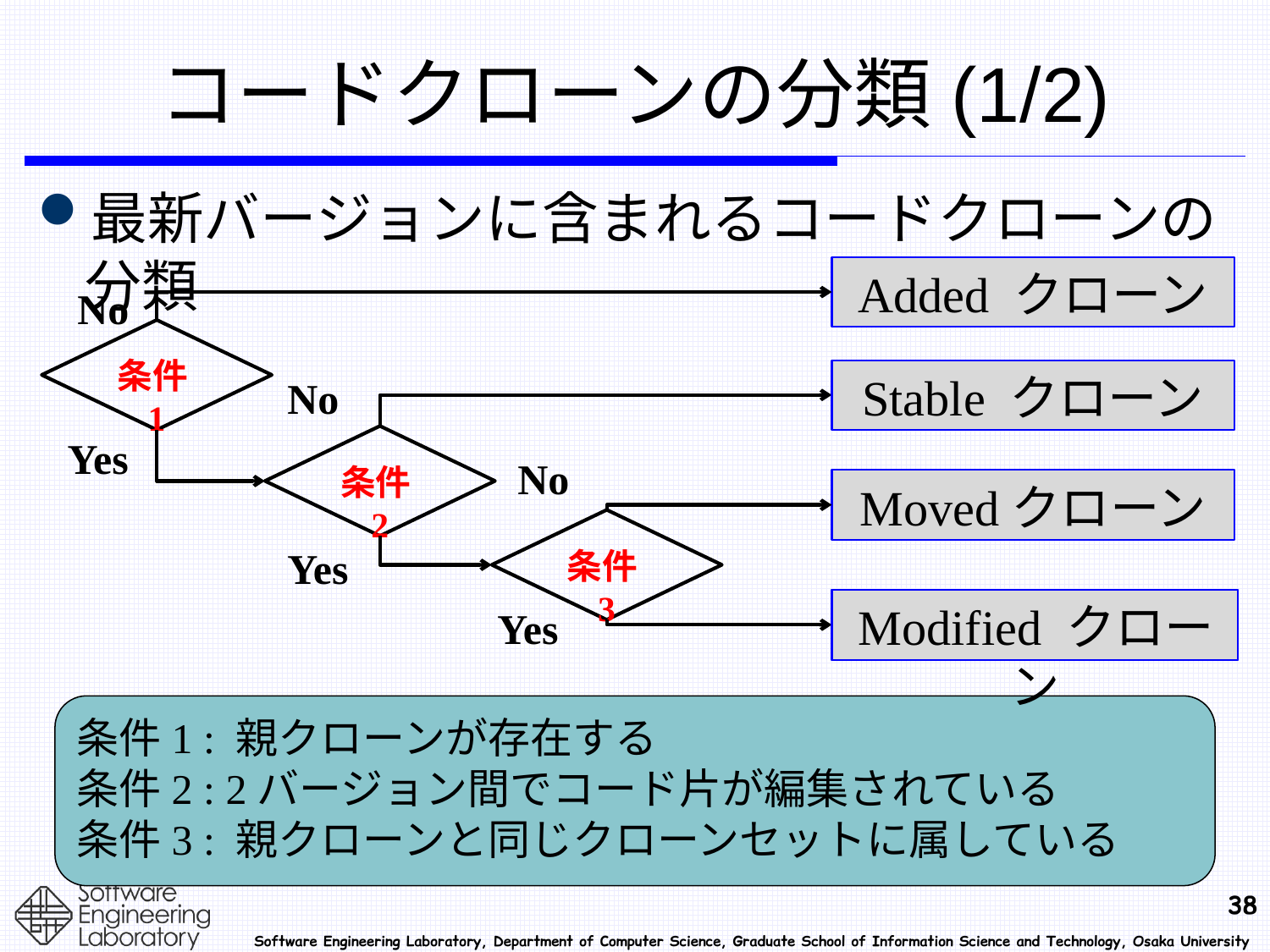

# コードクローンの分類(1/2)
最新バージョンに含まれるコードクローンの分類
Added クローン
No
条件1
Stable クローン
No
Yes
条件2
No
Movedクローン
条件3
Yes
Moved クローン
Modified クローン
Yes
条件1 : 親クローンが存在する
条件2 : 2バージョン間でコード片が編集されている
条件3 : 親クローンと同じクローンセットに属している